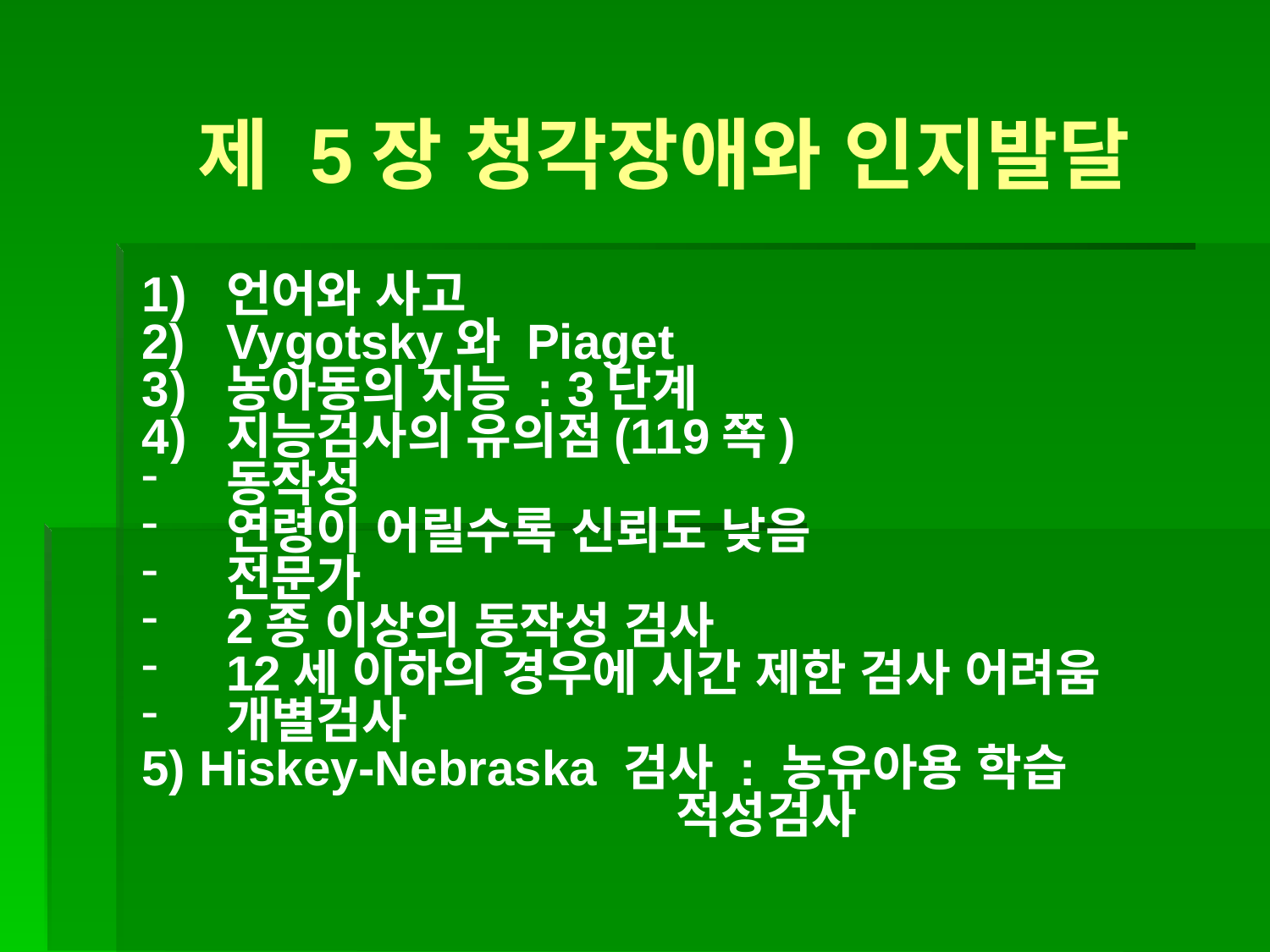

제 5장 청각장애와 인지발달
언어와 사고
Vygotsky와 Piaget
농아동의 지능 : 3단계
지능검사의 유의점(119쪽)
동작성
연령이 어릴수록 신뢰도 낮음
전문가
2종 이상의 동작성 검사
12세 이하의 경우에 시간 제한 검사 어려움
개별검사
5) Hiskey-Nebraska 검사 : 농유아용 학습
                                      적성검사